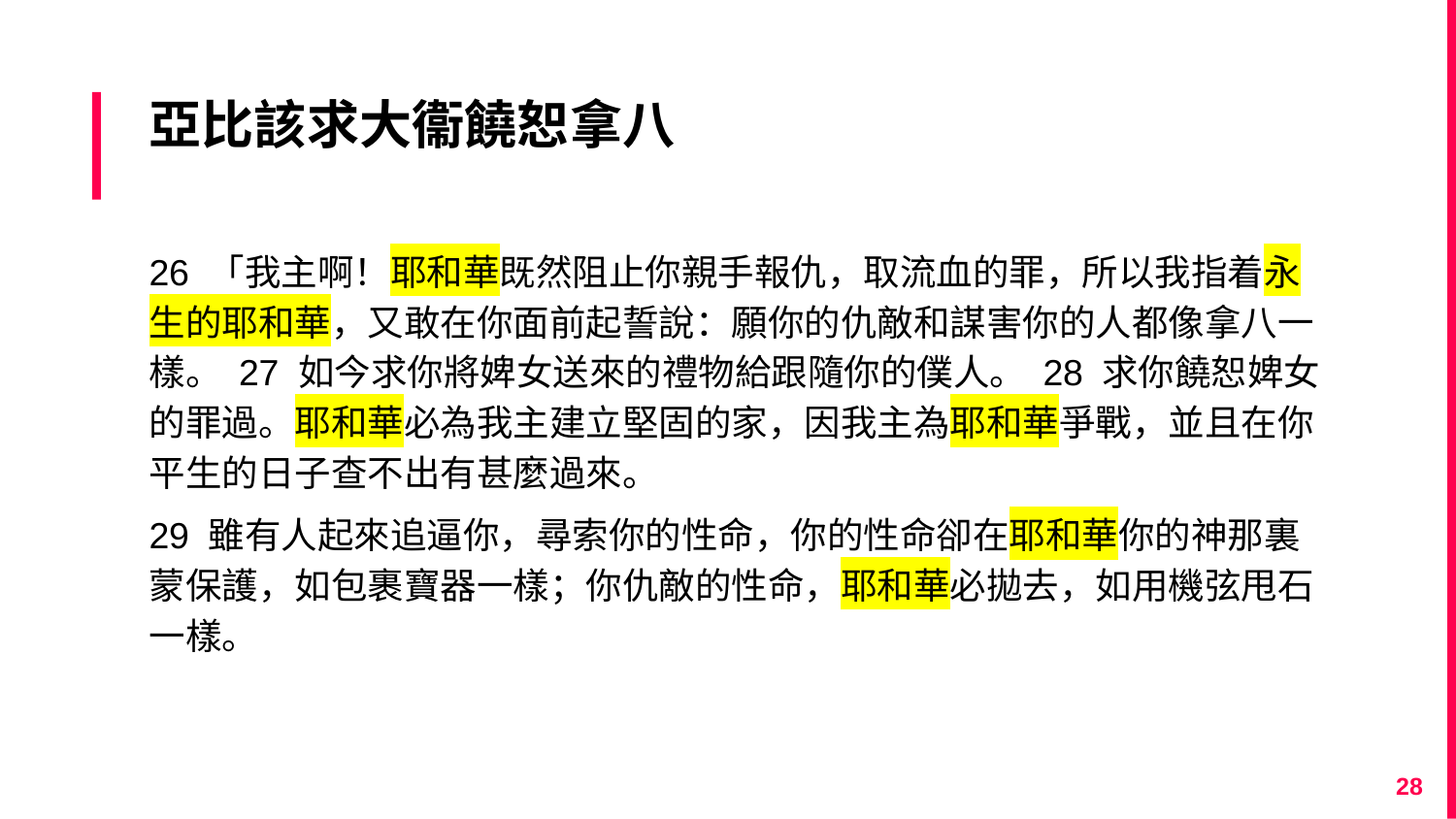

# 亞比該求大衞饒恕拿八
26 「我主啊！耶和華既然阻止你親手報仇，取流血的罪，所以我指着永生的耶和華，又敢在你面前起誓說：願你的仇敵和謀害你的人都像拿八一樣。 27 如今求你將婢女送來的禮物給跟隨你的僕人。 28 求你饒恕婢女的罪過。耶和華必為我主建立堅固的家，因我主為耶和華爭戰，並且在你平生的日子查不出有甚麼過來。
29 雖有人起來追逼你，尋索你的性命，你的性命卻在耶和華你的神那裏蒙保護，如包裹寶器一樣；你仇敵的性命，耶和華必拋去，如用機弦甩石一樣。
28